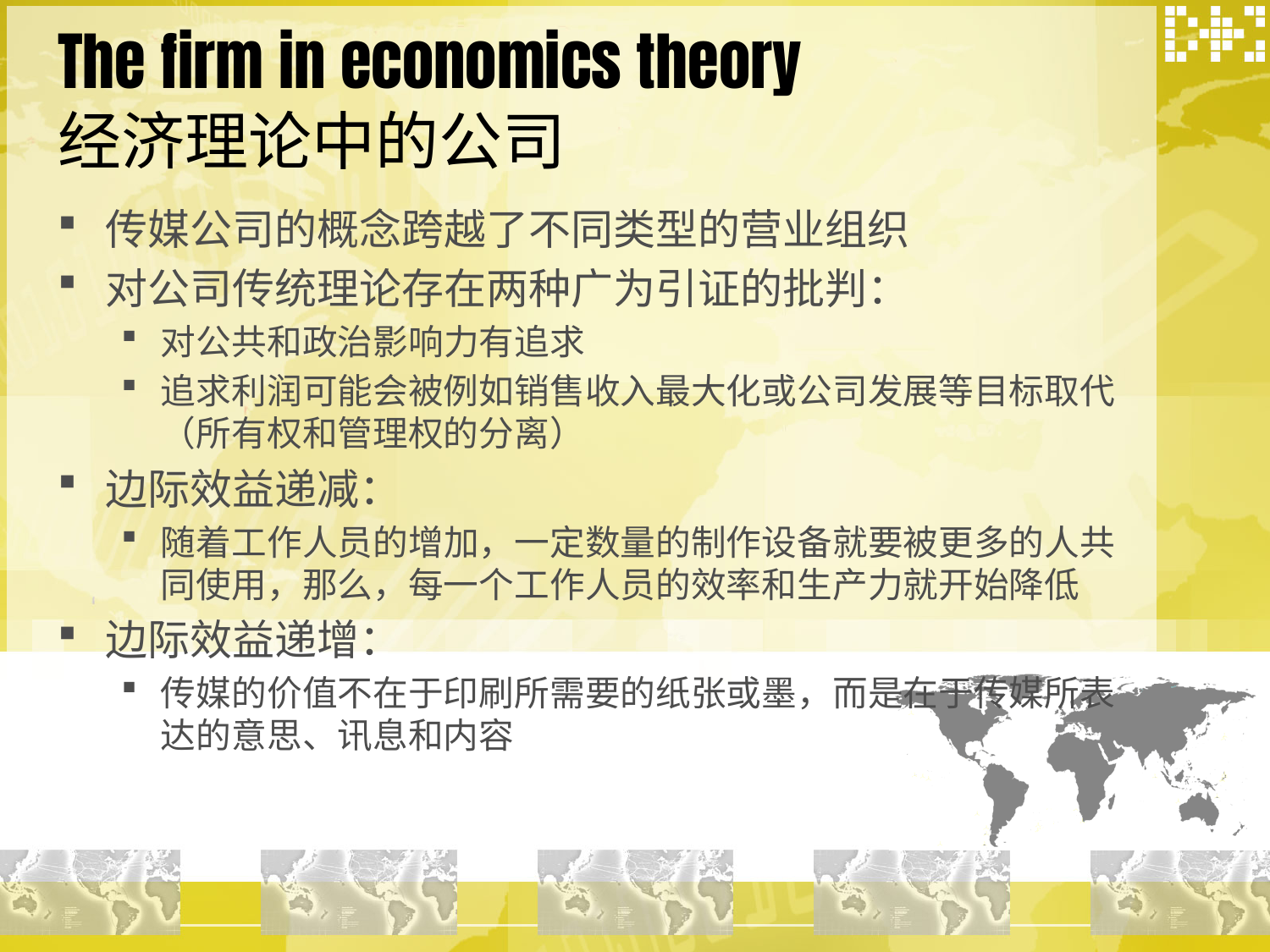

# The firm in economics theory 经济理论中的公司
传媒公司的概念跨越了不同类型的营业组织
对公司传统理论存在两种广为引证的批判：
对公共和政治影响力有追求
追求利润可能会被例如销售收入最大化或公司发展等目标取代（所有权和管理权的分离）
边际效益递减：
随着工作人员的增加，一定数量的制作设备就要被更多的人共同使用，那么，每一个工作人员的效率和生产力就开始降低
边际效益递增：
传媒的价值不在于印刷所需要的纸张或墨，而是在于传媒所表达的意思、讯息和内容